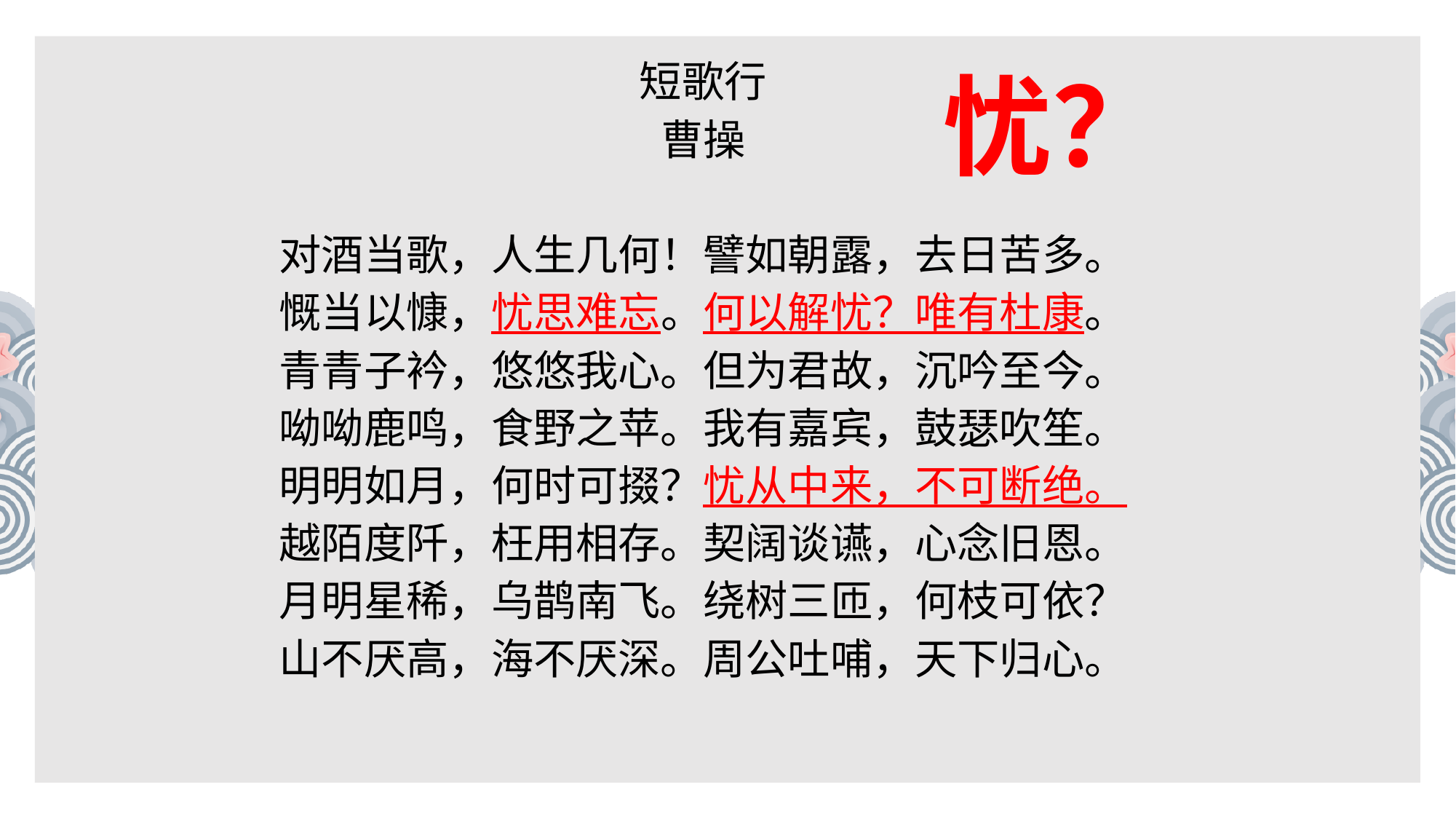

短歌行
曹操

对酒当歌，人生几何！譬如朝露，去日苦多。慨当以慷，忧思难忘。何以解忧？唯有杜康。青青子衿，悠悠我心。但为君故，沉吟至今。呦呦鹿鸣，食野之苹。我有嘉宾，鼓瑟吹笙。明明如月，何时可掇？忧从中来，不可断绝。越陌度阡，枉用相存。契阔谈䜩，心念旧恩。
月明星稀，乌鹊南飞。绕树三匝，何枝可依？山不厌高，海不厌深。周公吐哺，天下归心。
忧？